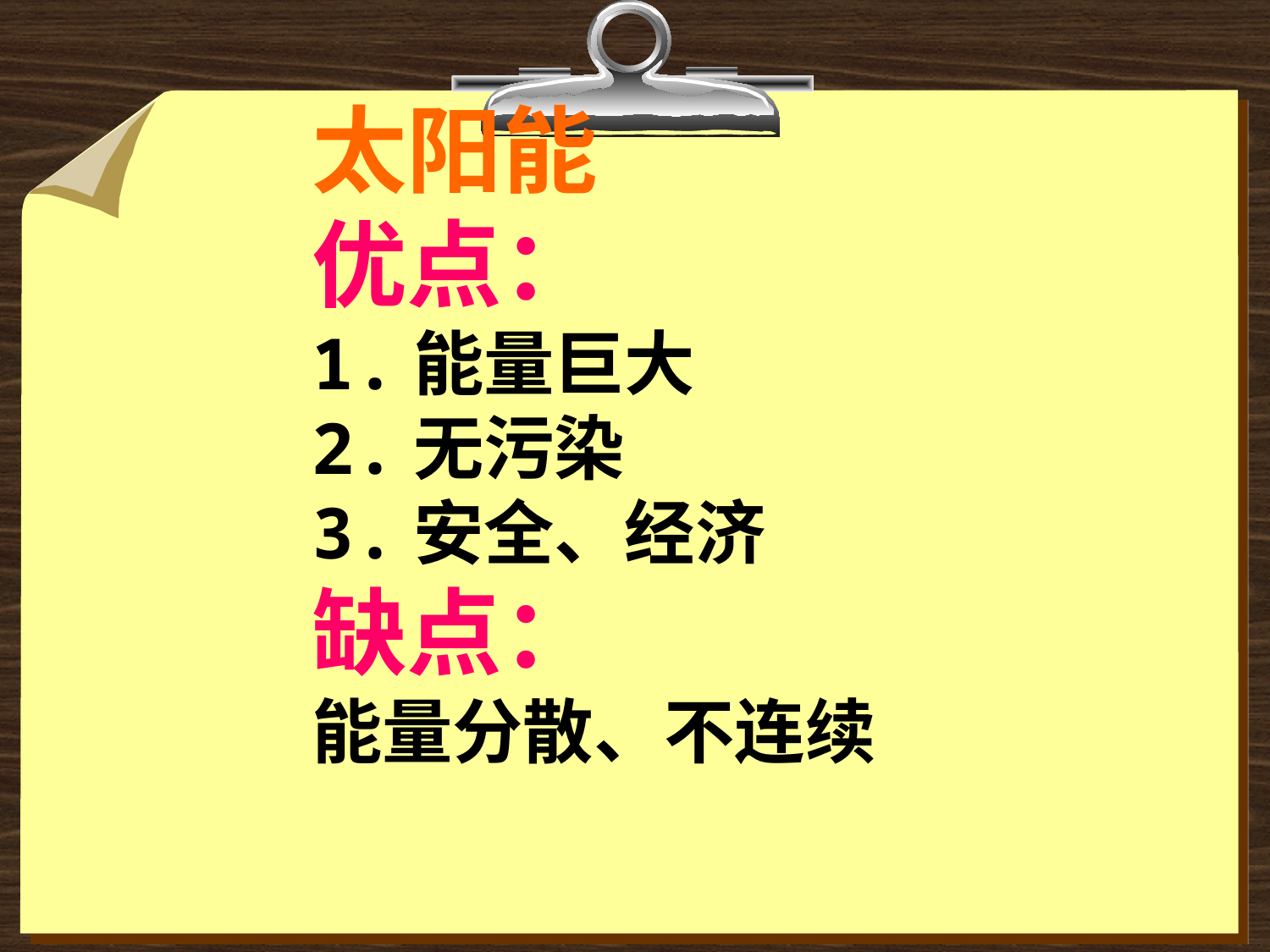

太阳能
优点：
1.能量巨大
2.无污染
3.安全、经济
缺点：
能量分散、不连续